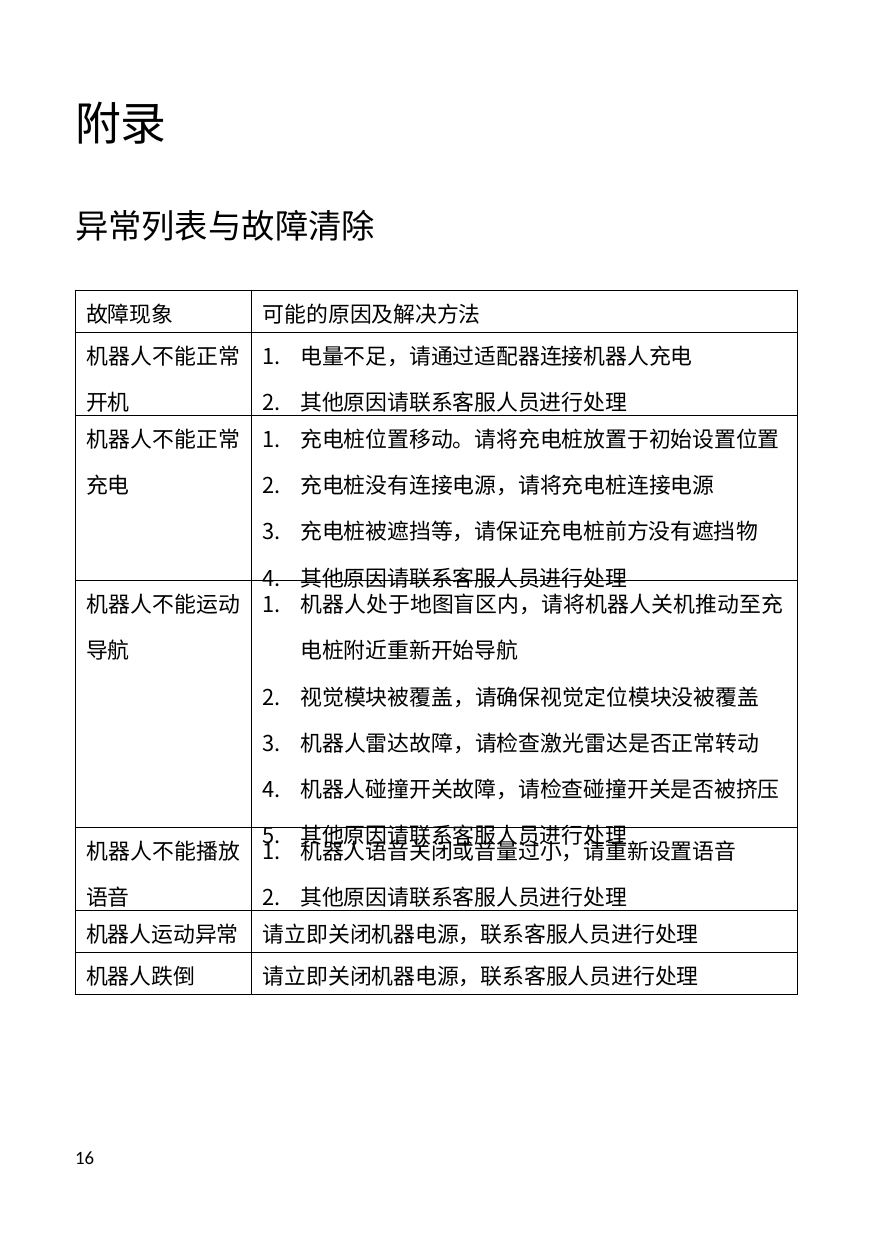

附录

异常列表与故障清除
| 故障现象 | 可能的原因及解决方法 |
| --- | --- |
| 机器人不能正常 开机 | 电量不足，请通过适配器连接机器人充电 其他原因请联系客服人员进行处理 |
| 机器人不能正常 充电 | 充电桩位置移动。请将充电桩放置于初始设置位置 充电桩没有连接电源，请将充电桩连接电源 充电桩被遮挡等，请保证充电桩前方没有遮挡物 其他原因请联系客服人员进行处理 |
| 机器人不能运动 导航 | 机器人处于地图盲区内，请将机器人关机推动至充 电桩附近重新开始导航 视觉模块被覆盖，请确保视觉定位模块没被覆盖 机器人雷达故障，请检查激光雷达是否正常转动 机器人碰撞开关故障，请检查碰撞开关是否被挤压 其他原因请联系客服人员进行处理 |
| 机器人不能播放 语音 | 机器人语音关闭或音量过小，请重新设置语音 其他原因请联系客服人员进行处理 |
| 机器人运动异常 | 请立即关闭机器电源，联系客服人员进行处理 |
| 机器人跌倒 | 请立即关闭机器电源，联系客服人员进行处理 |
16